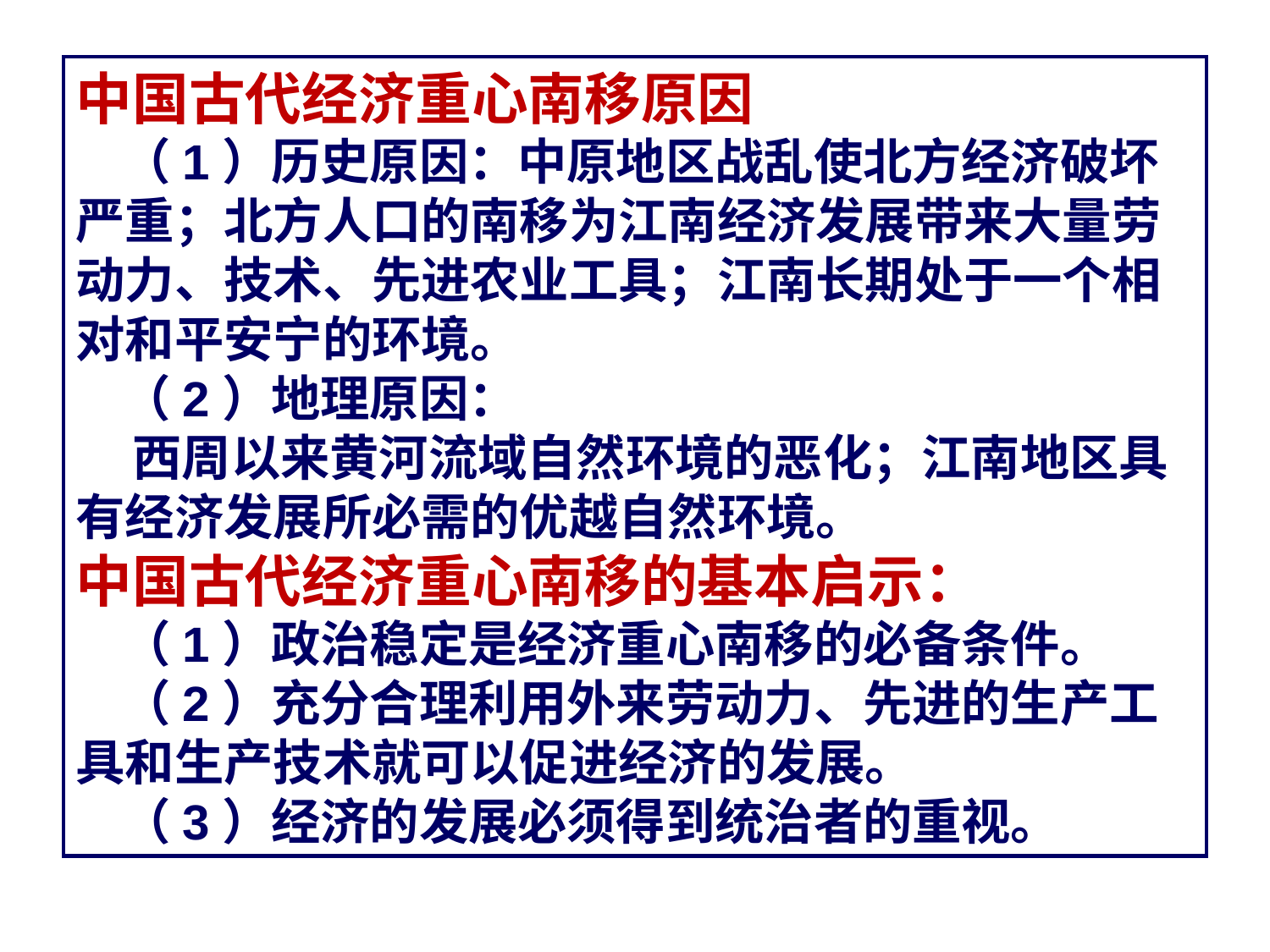

中国古代经济重心南移原因
   （1）历史原因：中原地区战乱使北方经济破坏严重；北方人口的南移为江南经济发展带来大量劳动力、技术、先进农业工具；江南长期处于一个相对和平安宁的环境。
   （2）地理原因：
    西周以来黄河流域自然环境的恶化；江南地区具有经济发展所必需的优越自然环境。
中国古代经济重心南移的基本启示：
   （1）政治稳定是经济重心南移的必备条件。
   （2）充分合理利用外来劳动力、先进的生产工具和生产技术就可以促进经济的发展。
   （3）经济的发展必须得到统治者的重视。